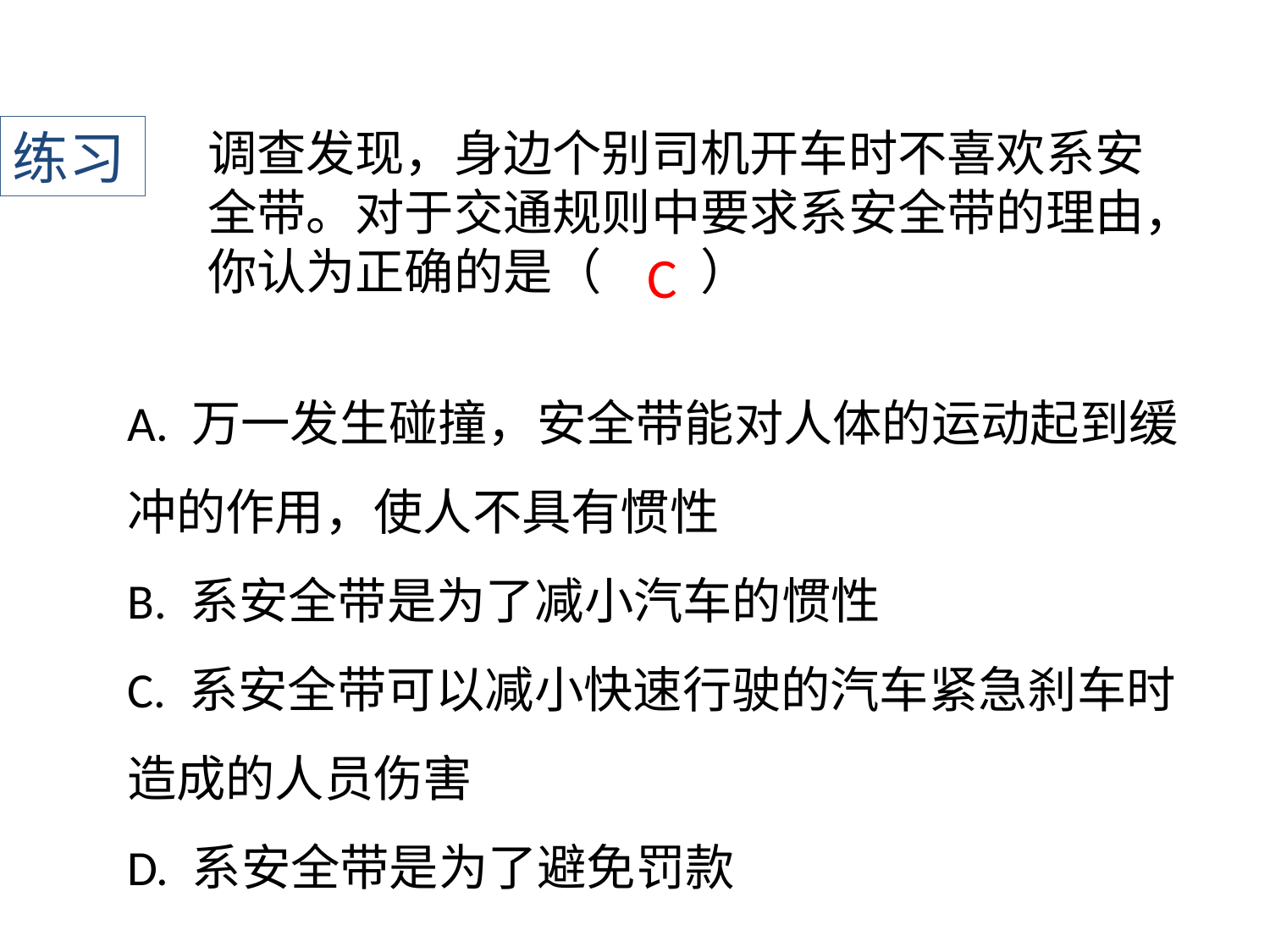

练习
调查发现，身边个别司机开车时不喜欢系安全带。对于交通规则中要求系安全带的理由，你认为正确的是（　　）
C
﻿A. 万一发生碰撞，安全带能对人体的运动起到缓冲的作用，使人不具有惯性
B. 系安全带是为了减小汽车的惯性
C. 系安全带可以减小快速行驶的汽车紧急刹车时造成的人员伤害
D. 系安全带是为了避免罚款